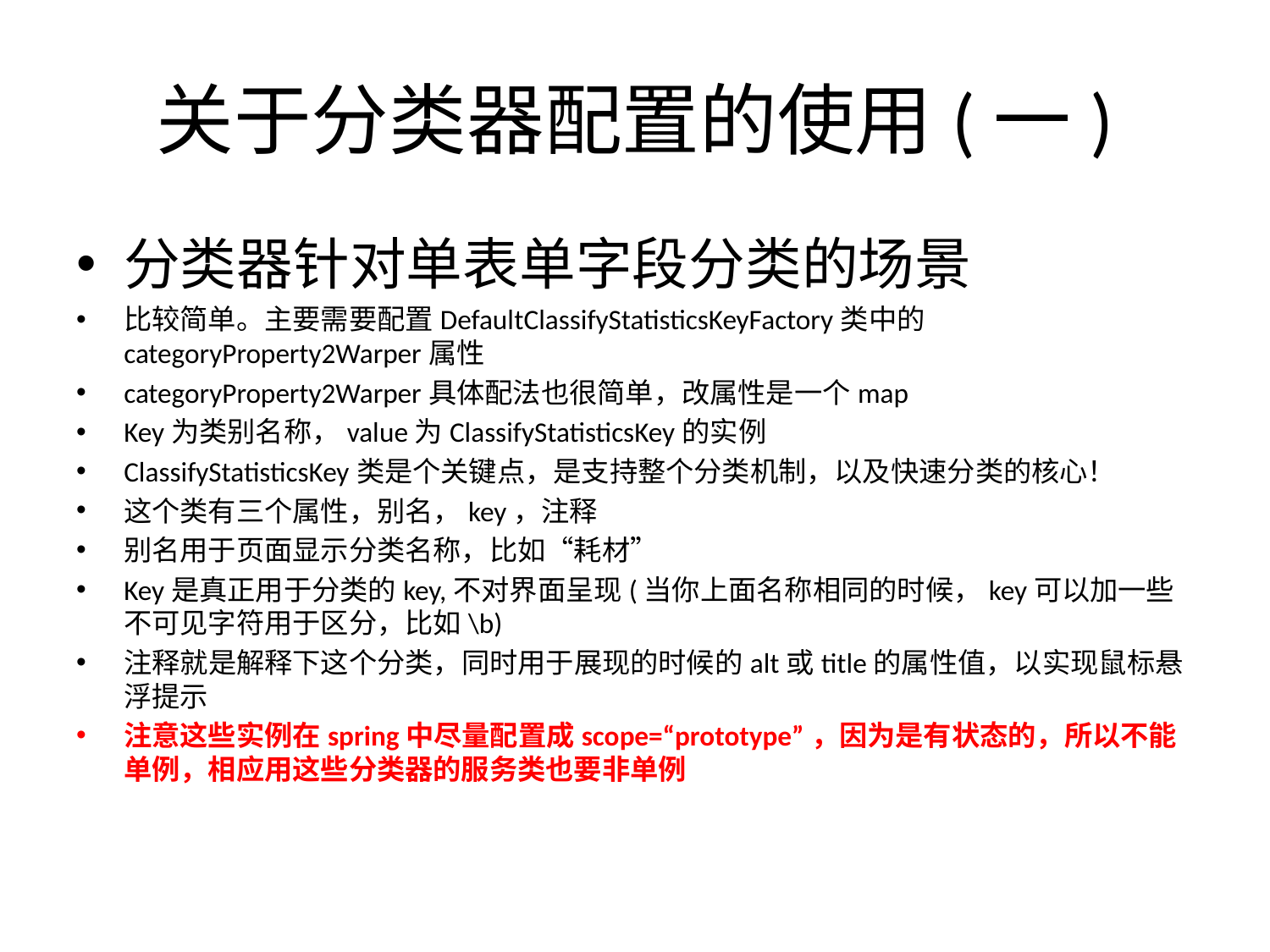

# 关于分类器配置的使用(一)
分类器针对单表单字段分类的场景
比较简单。主要需要配置DefaultClassifyStatisticsKeyFactory类中的categoryProperty2Warper属性
categoryProperty2Warper具体配法也很简单，改属性是一个map
Key为类别名称，value为ClassifyStatisticsKey的实例
ClassifyStatisticsKey类是个关键点，是支持整个分类机制，以及快速分类的核心！
这个类有三个属性，别名，key，注释
别名用于页面显示分类名称，比如“耗材”
Key是真正用于分类的key,不对界面呈现(当你上面名称相同的时候，key可以加一些不可见字符用于区分，比如\b)
注释就是解释下这个分类，同时用于展现的时候的alt或title的属性值，以实现鼠标悬浮提示
注意这些实例在spring中尽量配置成scope=“prototype”，因为是有状态的，所以不能单例，相应用这些分类器的服务类也要非单例